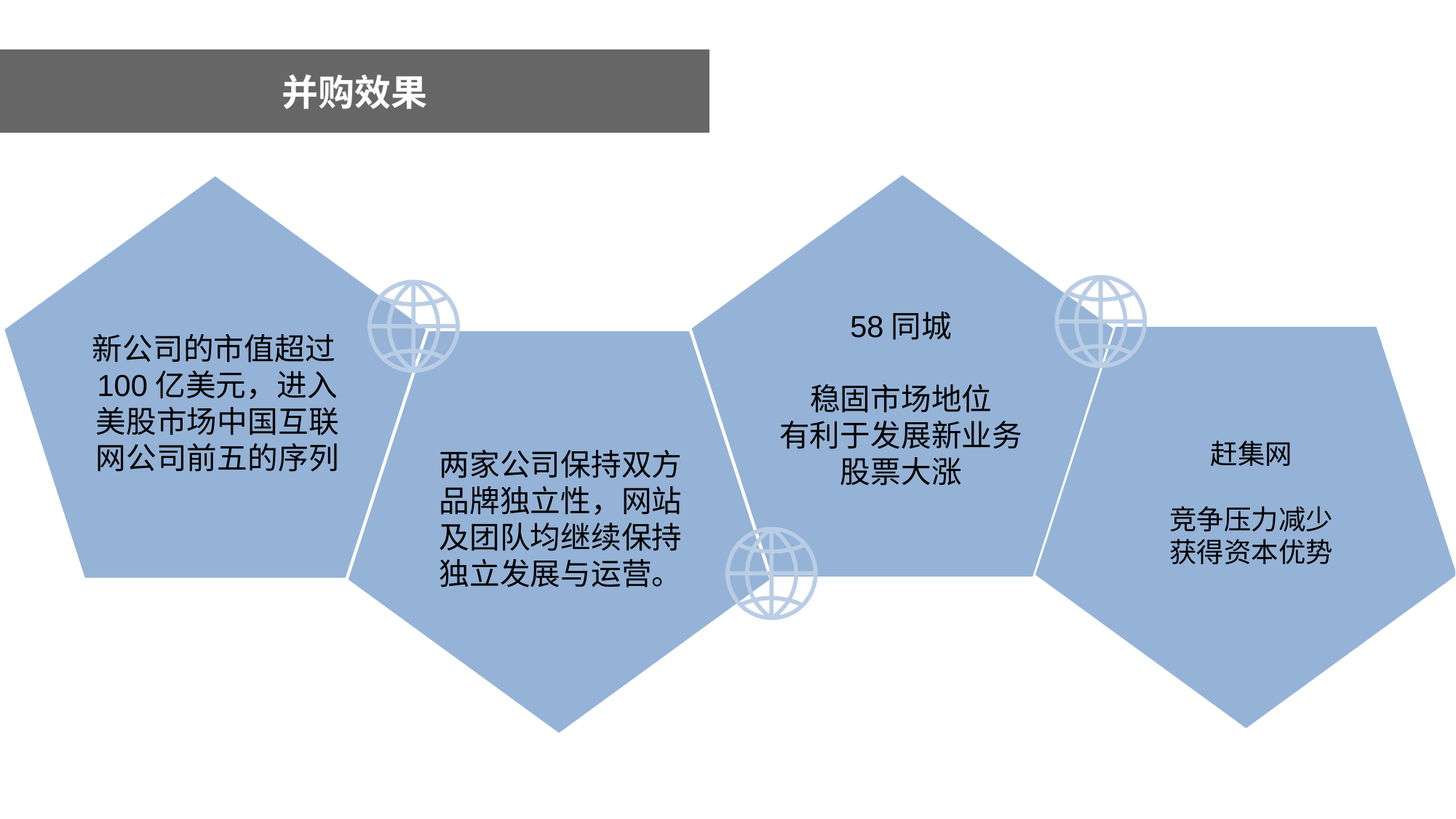

并购效果
介绍&定位

58同城

稳固市场地位
有利于发展新业务
股票大涨

介绍&定位

新公司的市值超过100亿美元，进入美股市场中国互联网公司前五的序列

赶集网

竞争压力减少
获得资本优势

两家公司保持双方品牌独立性，网站及团队均继续保持独立发展与运营。